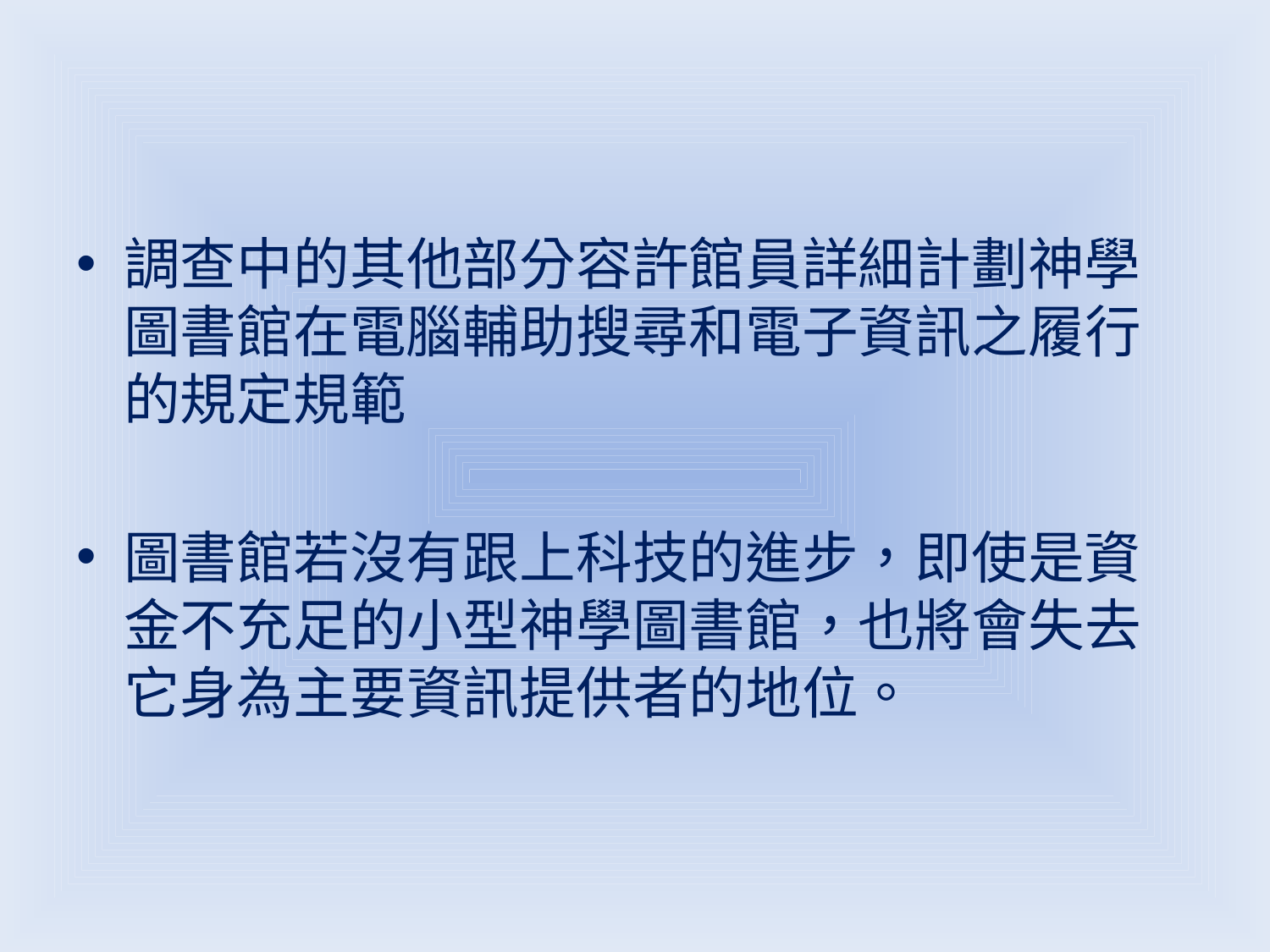

#
調查中的其他部分容許館員詳細計劃神學圖書館在電腦輔助搜尋和電子資訊之履行的規定規範

圖書館若沒有跟上科技的進步，即使是資金不充足的小型神學圖書館，也將會失去它身為主要資訊提供者的地位。